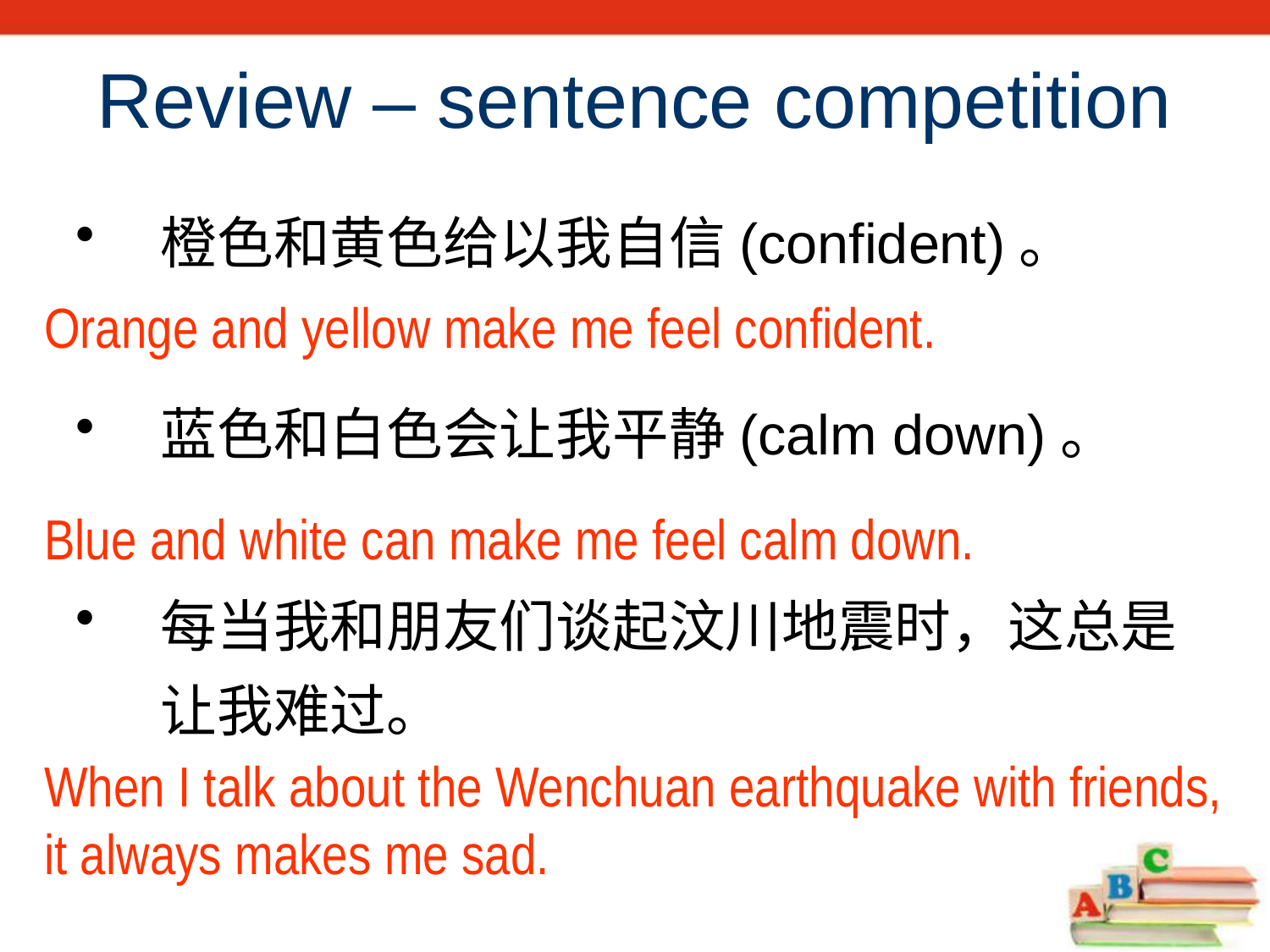

Review – sentence competition
橙色和黄色给以我自信(confident)。

蓝色和白色会让我平静(calm down)。

每当我和朋友们谈起汶川地震时，这总是让我难过。
Orange and yellow make me feel confident.
Blue and white can make me feel calm down.
When I talk about the Wenchuan earthquake with friends, it always makes me sad.